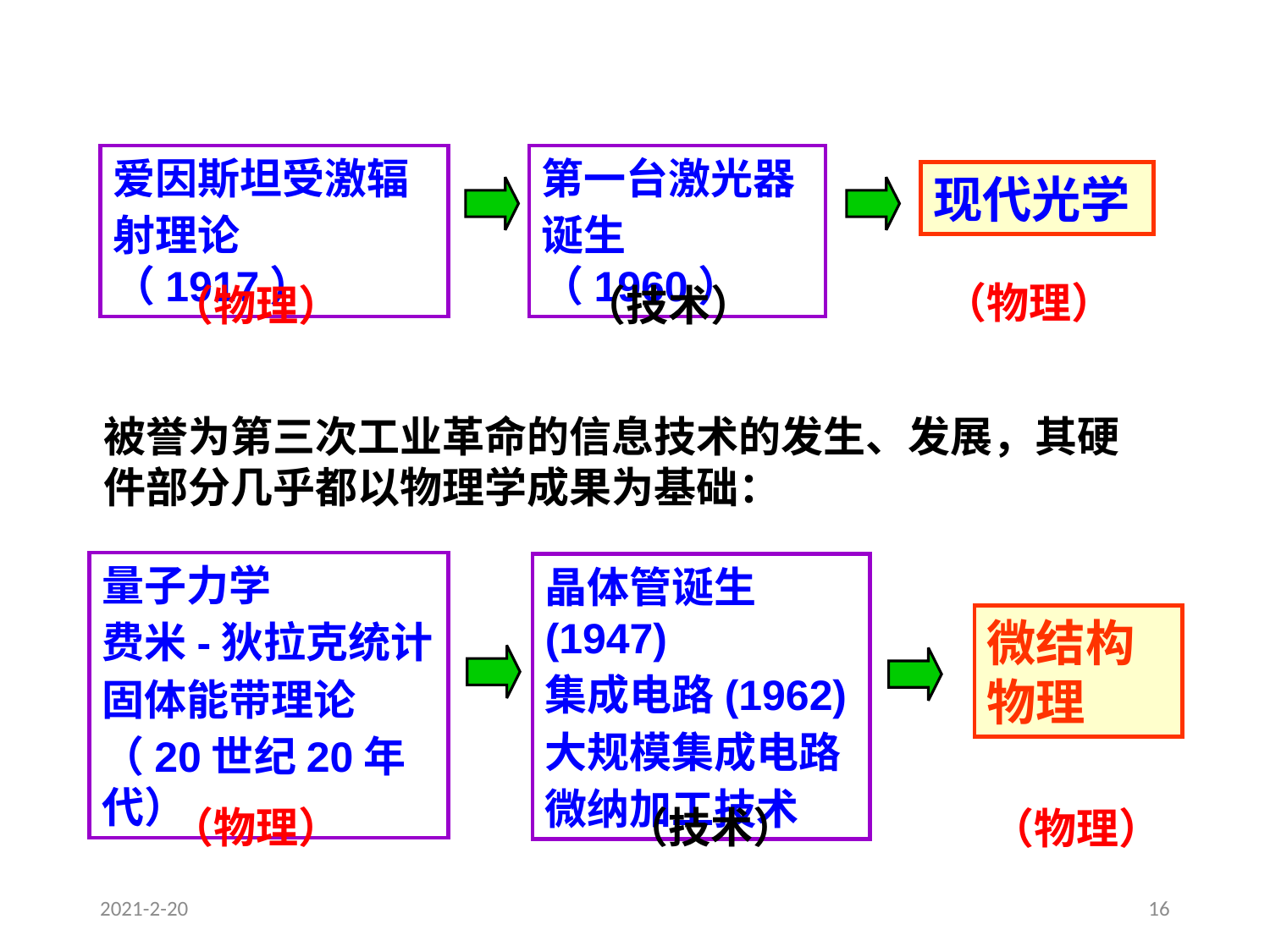

爱因斯坦受激辐
射理论（1917）
第一台激光器
诞生（1960）
现代光学

（物理）
（物理）
（技术）
被誉为第三次工业革命的信息技术的发生、发展，其硬件部分几乎都以物理学成果为基础：
量子力学
费米-狄拉克统计
固体能带理论
（20世纪20年代）
晶体管诞生(1947)
集成电路(1962)
大规模集成电路
微纳加工技术
微结构物理

（物理）
（技术）
（物理）
2021-2-20
16